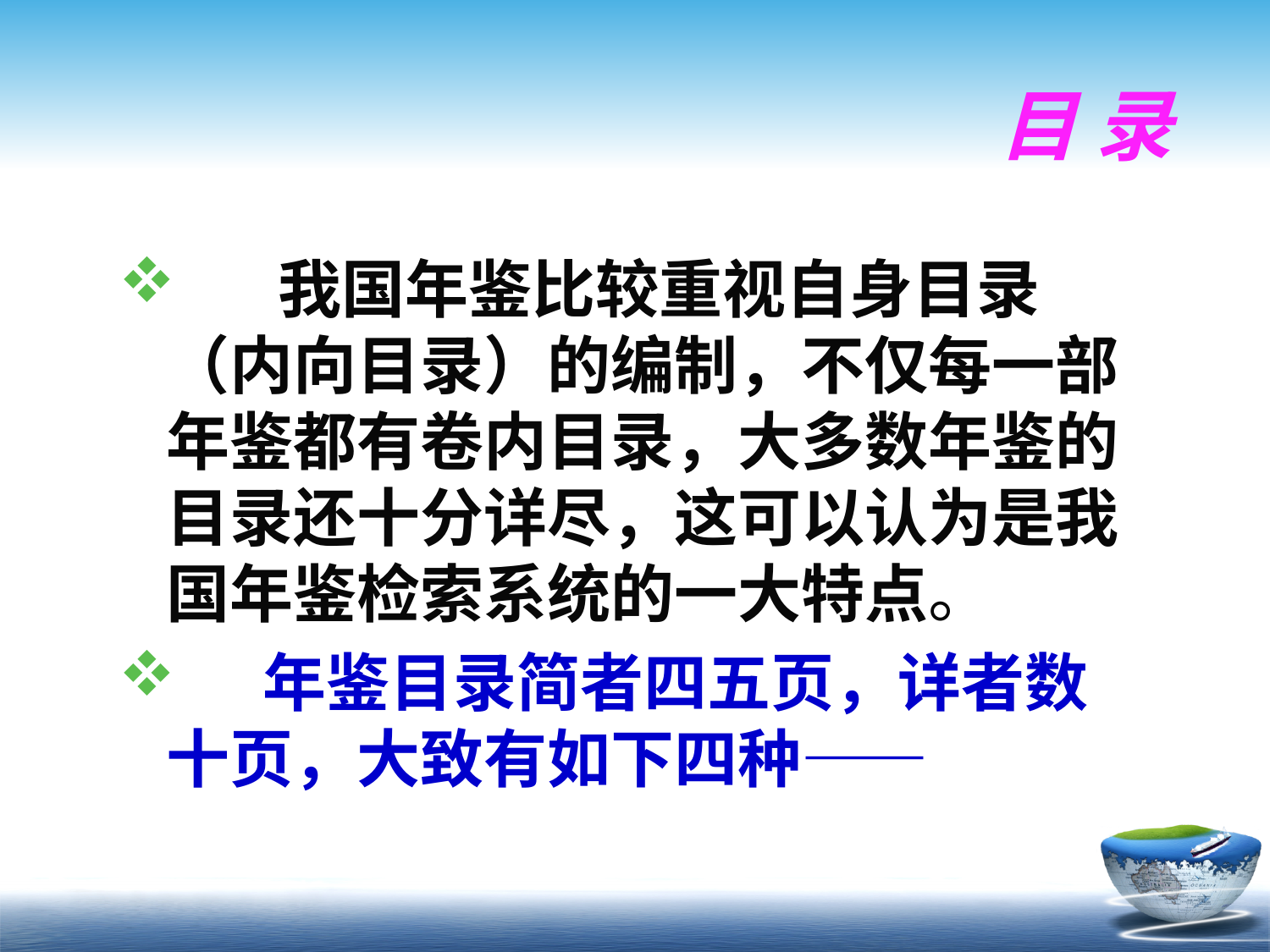

# 目 录
      我国年鉴比较重视自身目录（内向目录）的编制，不仅每一部年鉴都有卷内目录，大多数年鉴的目录还十分详尽，这可以认为是我国年鉴检索系统的一大特点。
     年鉴目录简者四五页，详者数十页，大致有如下四种——